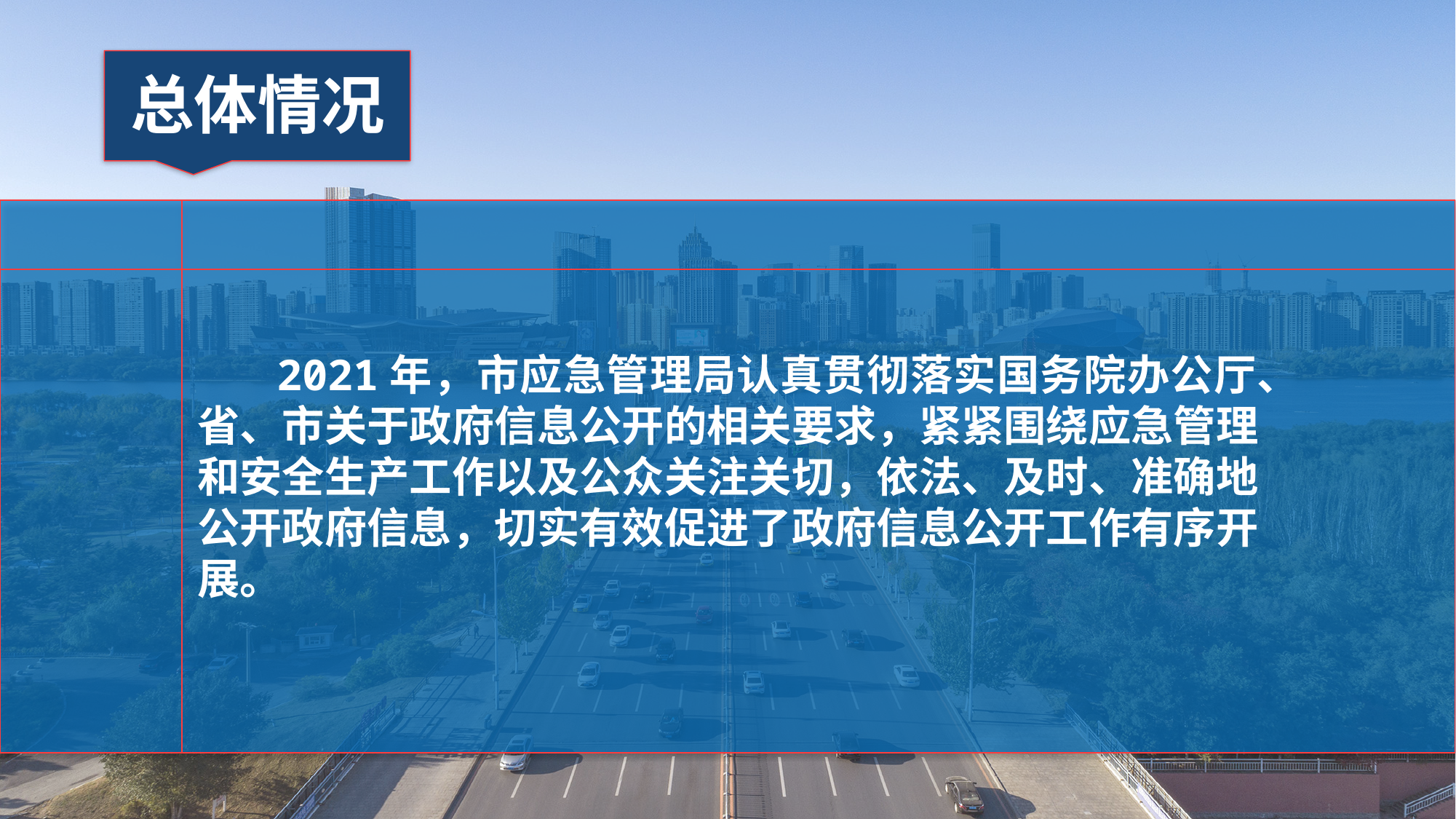

总体情况

   2021年，市应急管理局认真贯彻落实国务院办公厅、省、市关于政府信息公开的相关要求，紧紧围绕应急管理和安全生产工作以及公众关注关切，依法、及时、准确地公开政府信息，切实有效促进了政府信息公开工作有序开展。